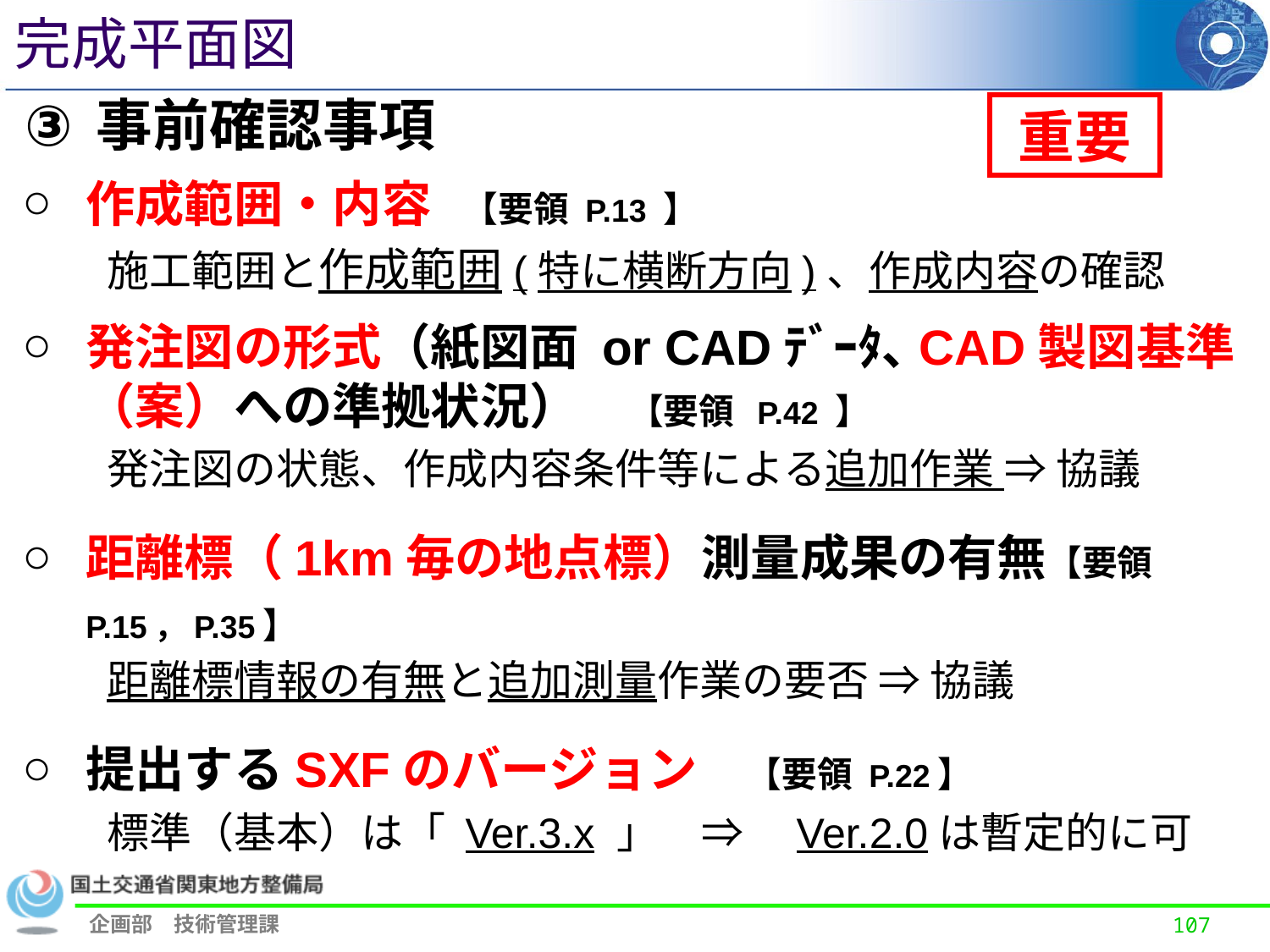

完成平面図
# 事前確認事項
重要
作成範囲・内容　【要領 P.13 】
　　施工範囲と作成範囲(特に横断方向)、作成内容の確認
発注図の形式（紙図面 or CADﾃﾞｰﾀ､CAD製図基準（案）への準拠状況）　【要領  P.42 】
　　発注図の状態、作成内容条件等による追加作業 ⇒ 協議
距離標（1km毎の地点標）測量成果の有無【要領 P.15，P.35】
　　距離標情報の有無と追加測量作業の要否 ⇒ 協議
提出するSXFのバージョン　【要領 P.22】
　　標準（基本）は「 Ver.3.x 」　⇒　Ver.2.0は暫定的に可